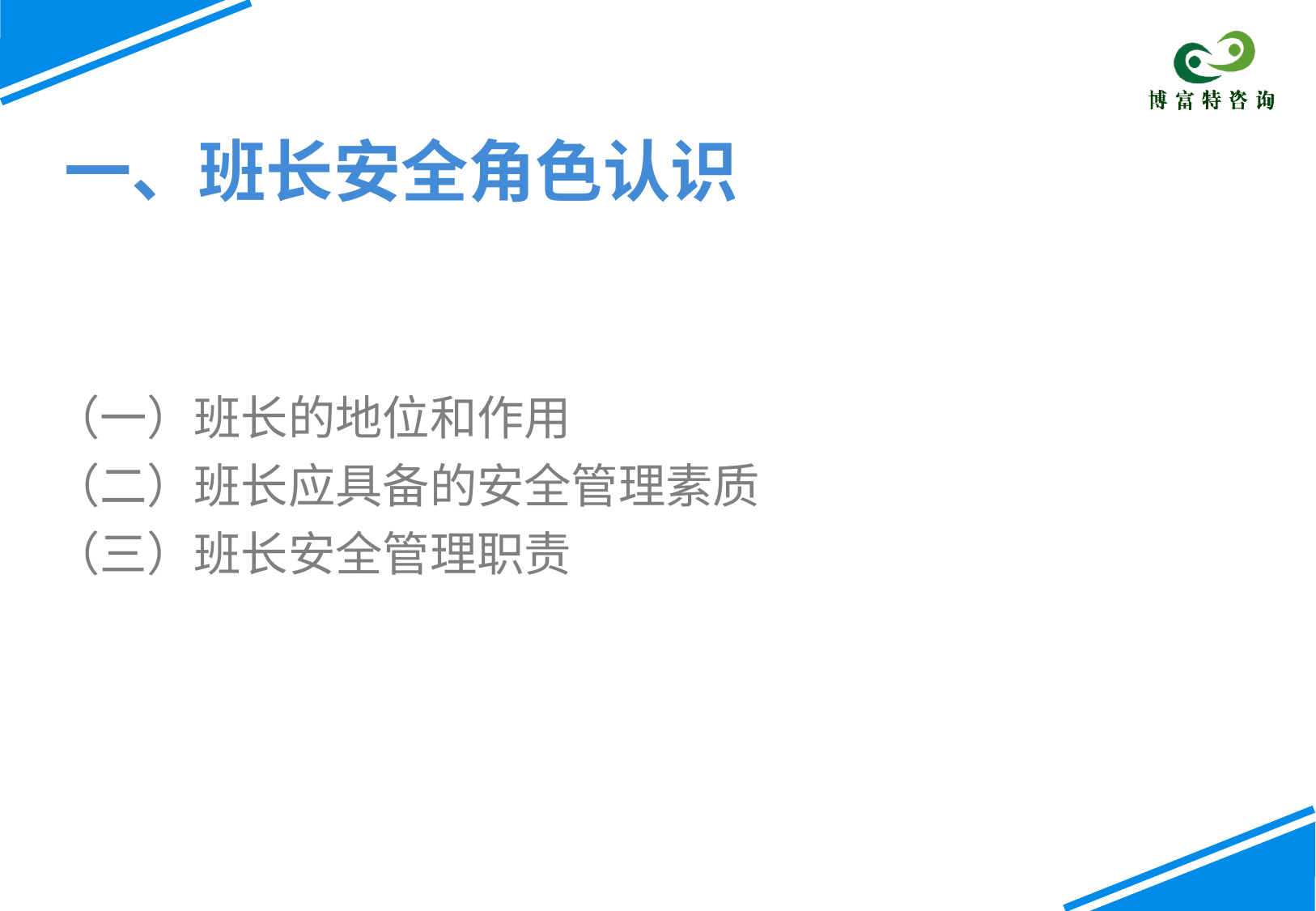

一、班长安全角色认识
（一）班长的地位和作用
（二）班长应具备的安全管理素质
（三）班长安全管理职责